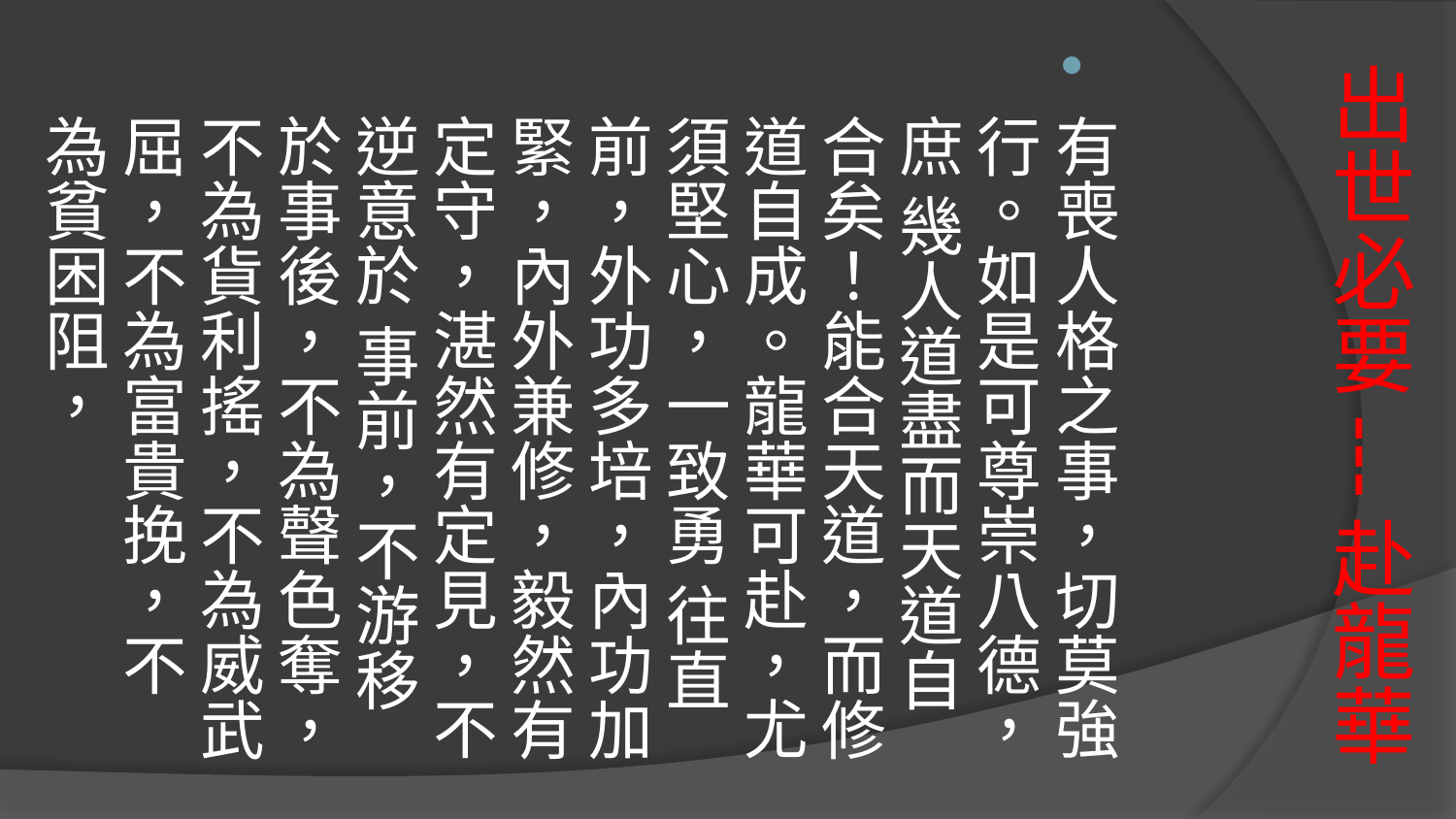

有喪人格之事，切莫強行。如是可尊崇八德，庶 幾人道盡而天道自合矣！能合天道，而修道自成。龍華可赴，尤須堅心，一致勇 往直前，外功多培，內功加緊，內外兼修，毅然有定守，湛然有定見，不逆意於 事前，不游移於事後，不為聲色奪，不為貨利搖，不為威武屈，不為富貴挽，不 為貧困阻，
# 出世必要---赴龍華